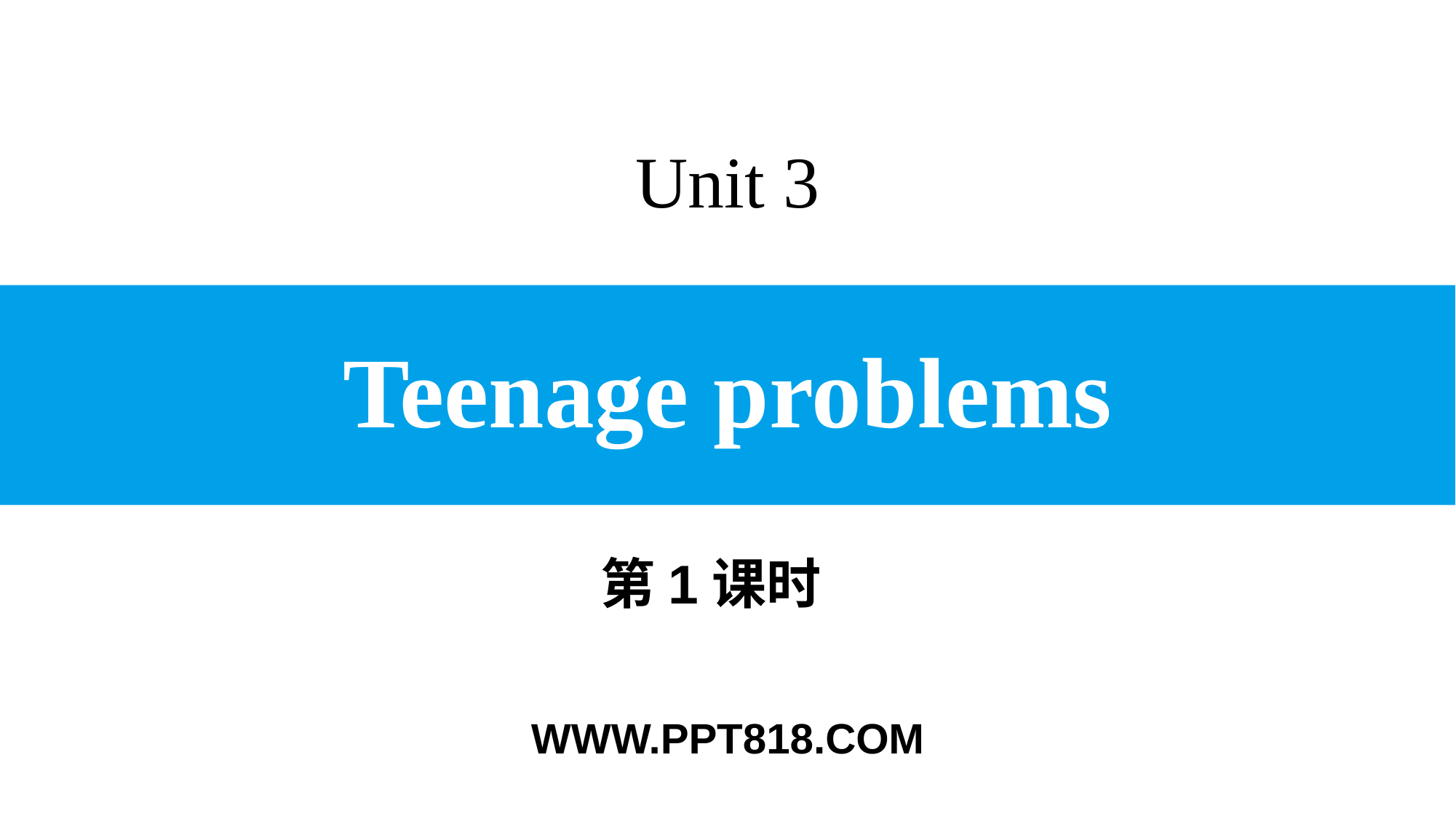

Unit 3
# Teenage problems
第1课时
WWW.PPT818.COM